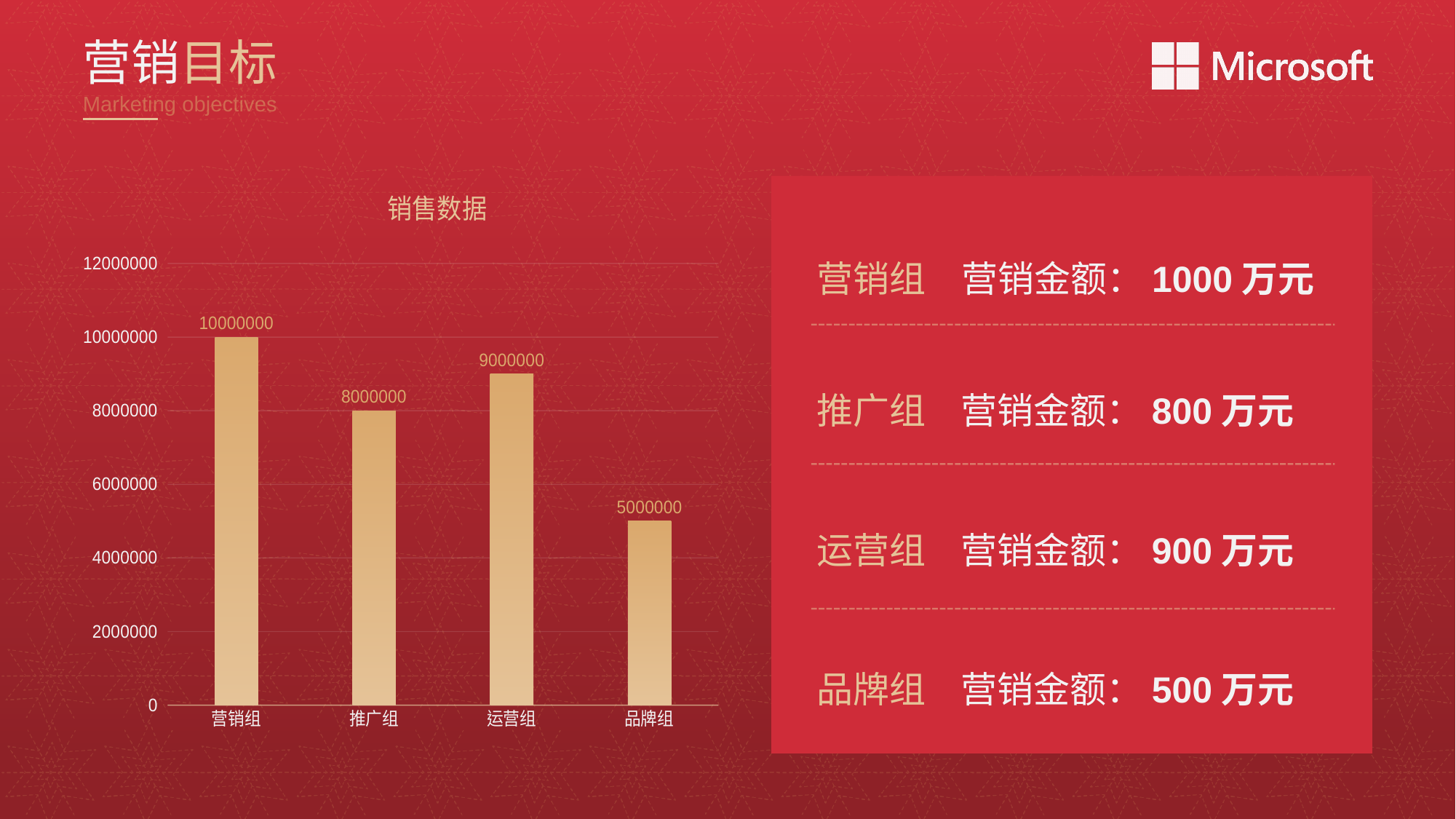

营销目标
Marketing objectives

### Chart

| Category | 系列 2 |
|---|---|
| 营销组 | 10000000.0 |
| 推广组 | 8000000.0 |
| 运营组 | 9000000.0 |
| 品牌组 | 5000000.0 |
营销组
营销金额：1000万元
推广组
营销金额：800万元
运营组
营销金额：900万元
品牌组
营销金额：500万元